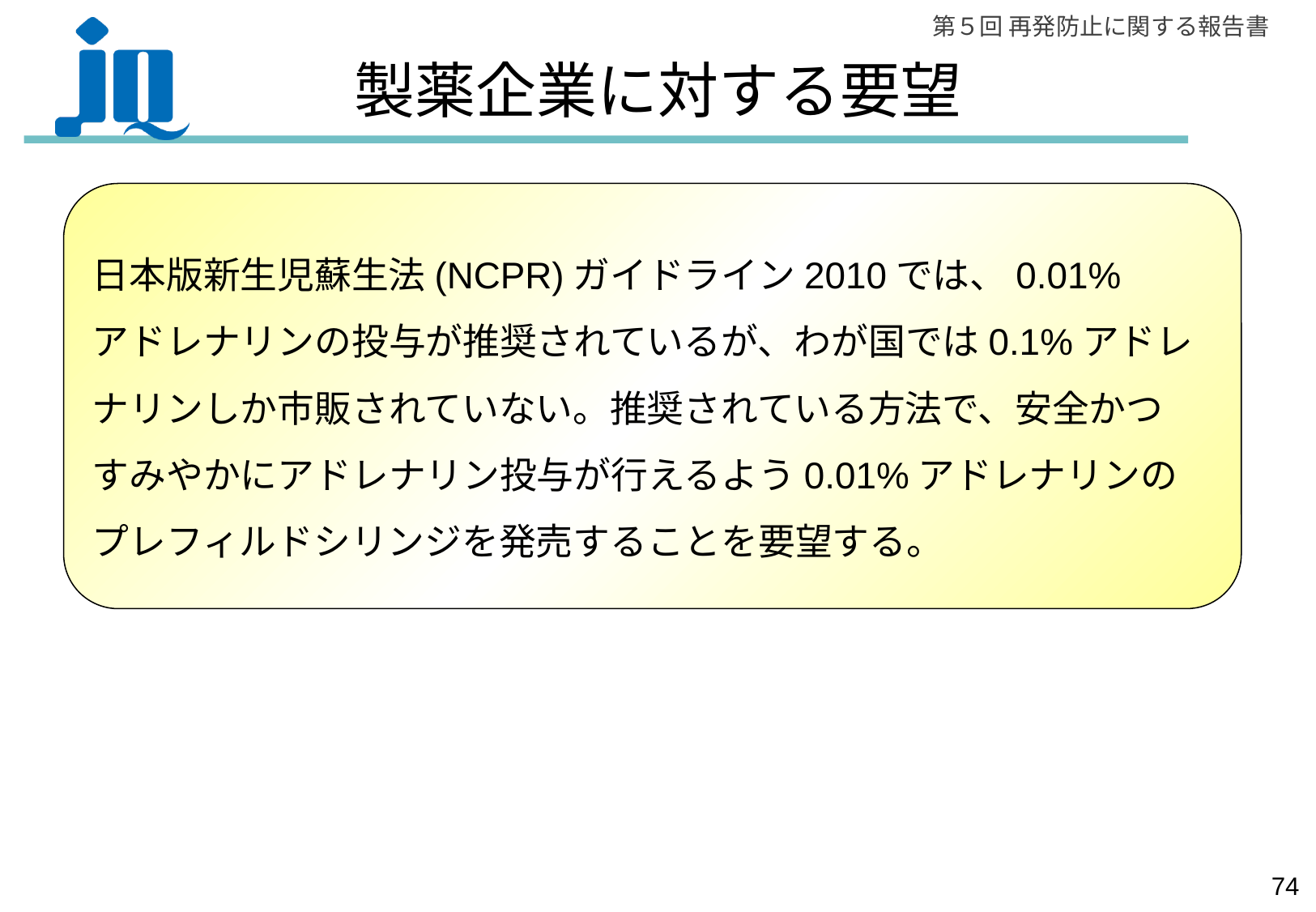

# 製薬企業に対する要望
日本版新生児蘇生法(NCPR)ガイドライン2010では、0.01%
アドレナリンの投与が推奨されているが、わが国では0.1%アドレ
ナリンしか市販されていない。推奨されている方法で、安全かつ
すみやかにアドレナリン投与が行えるよう0.01%アドレナリンの
プレフィルドシリンジを発売することを要望する。
74